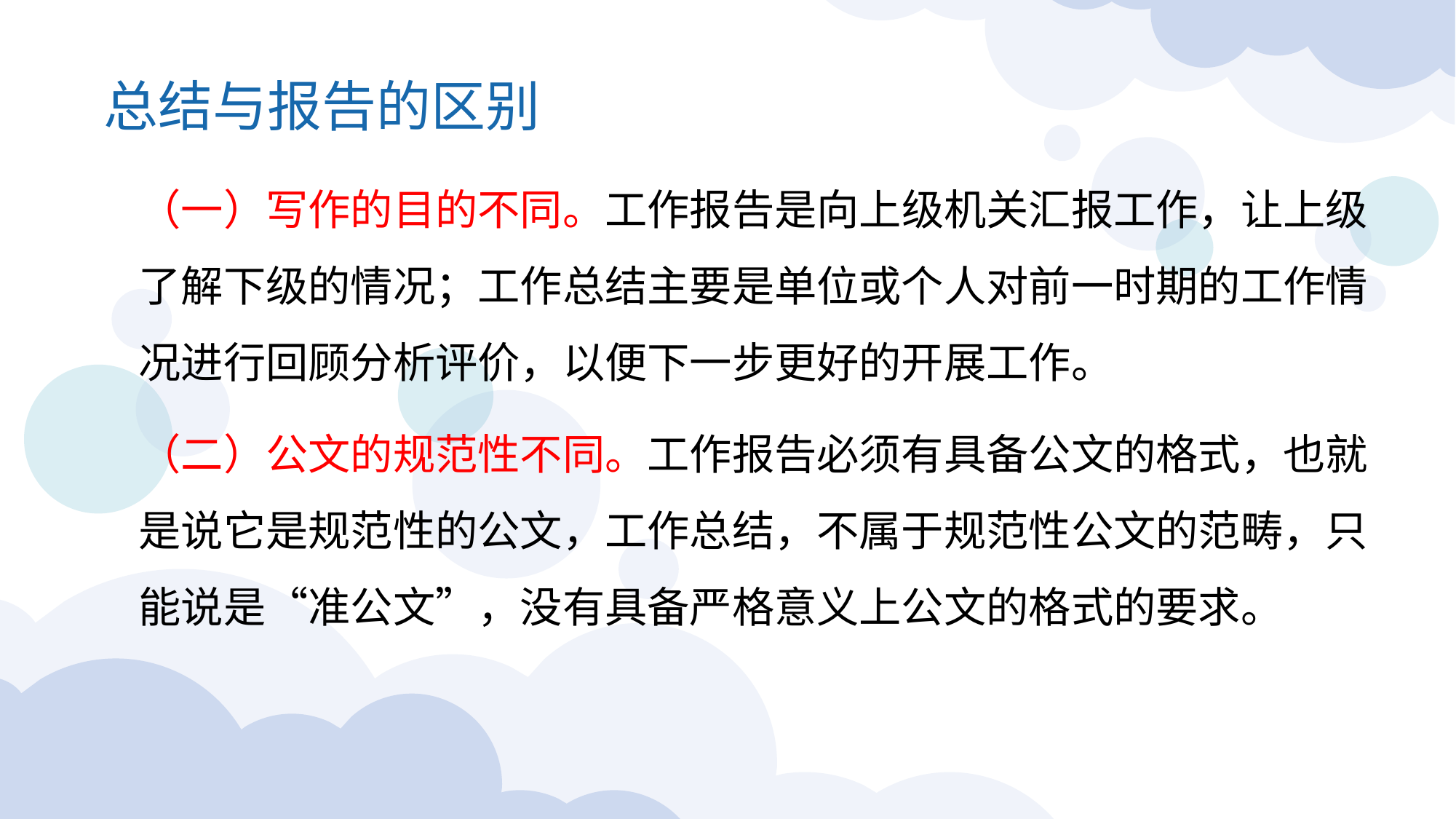

总结与报告的区别
（一）写作的目的不同。工作报告是向上级机关汇报工作，让上级了解下级的情况；工作总结主要是单位或个人对前一时期的工作情况进行回顾分析评价，以便下一步更好的开展工作。
（二）公文的规范性不同。工作报告必须有具备公文的格式，也就是说它是规范性的公文，工作总结，不属于规范性公文的范畴，只能说是“准公文”，没有具备严格意义上公文的格式的要求。